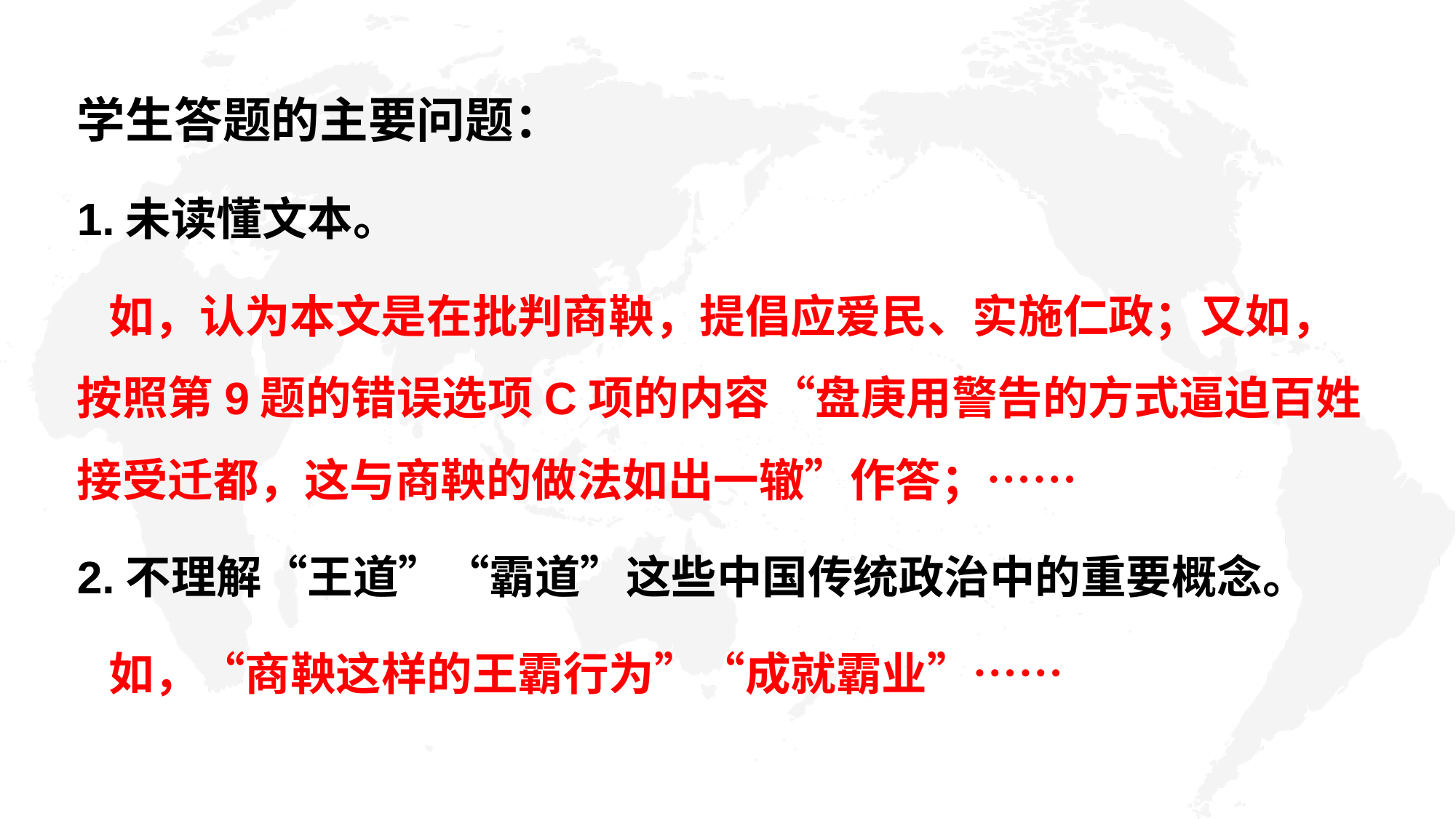

学生答题的主要问题：
1.未读懂文本。
  如，认为本文是在批判商鞅，提倡应爱民、实施仁政；又如，按照第9题的错误选项C项的内容“盘庚用警告的方式逼迫百姓接受迁都，这与商鞅的做法如出一辙”作答；……
2.不理解“王道”“霸道”这些中国传统政治中的重要概念。
  如，“商鞅这样的王霸行为”“成就霸业”……